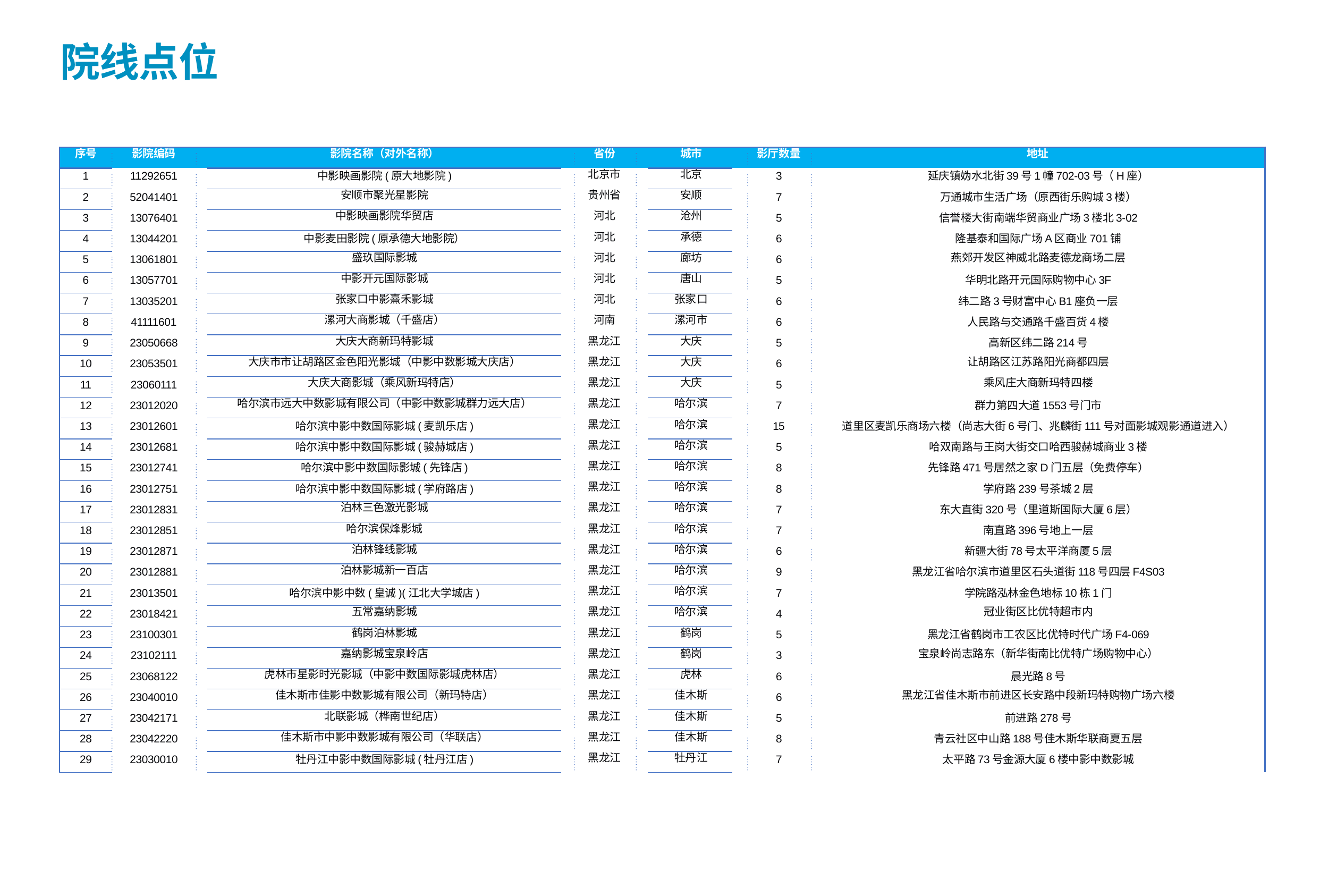

# 院线点位
| 序号 | 影院编码 | 影院名称（对外名称） | 省份 | 城市 | 影厅数量 | 地址 |
| --- | --- | --- | --- | --- | --- | --- |
| 1 | 11292651 | 中影映画影院(原大地影院) | 北京市 | 北京 | 3 | 延庆镇妫水北街39号1幢702-03号（H座） |
| 2 | 52041401 | 安顺市聚光星影院 | 贵州省 | 安顺 | 7 | 万通城市生活广场（原西街乐购城3楼） |
| 3 | 13076401 | 中影映画影院华贸店 | 河北 | 沧州 | 5 | 信誉楼大街南端华贸商业广场3楼北3-02 |
| 4 | 13044201 | 中影麦田影院(原承德大地影院） | 河北 | 承德 | 6 | 隆基泰和国际广场A区商业701铺 |
| 5 | 13061801 | 盛玖国际影城 | 河北 | 廊坊 | 6 | 燕郊开发区神威北路麦德龙商场二层 |
| 6 | 13057701 | 中影开元国际影城 | 河北 | 唐山 | 5 | 华明北路开元国际购物中心3F |
| 7 | 13035201 | 张家口中影熹禾影城 | 河北 | 张家口 | 6 | 纬二路3号财富中心B1座负一层 |
| 8 | 41111601 | 漯河大商影城（千盛店） | 河南 | 漯河市 | 6 | 人民路与交通路千盛百货4楼 |
| 9 | 23050668 | 大庆大商新玛特影城 | 黑龙江 | 大庆 | 5 | 高新区纬二路214号 |
| 10 | 23053501 | 大庆市市让胡路区金色阳光影城（中影中数影城大庆店） | 黑龙江 | 大庆 | 6 | 让胡路区江苏路阳光商都四层 |
| 11 | 23060111 | 大庆大商影城（乘风新玛特店） | 黑龙江 | 大庆 | 5 | 乘风庄大商新玛特四楼 |
| 12 | 23012020 | 哈尔滨市远大中数影城有限公司（中影中数影城群力远大店） | 黑龙江 | 哈尔滨 | 7 | 群力第四大道1553号门市 |
| 13 | 23012601 | 哈尔滨中影中数国际影城(麦凯乐店) | 黑龙江 | 哈尔滨 | 15 | 道里区麦凯乐商场六楼（尚志大街6号门、兆麟街111号对面影城观影通道进入） |
| 14 | 23012681 | 哈尔滨中影中数国际影城(骏赫城店) | 黑龙江 | 哈尔滨 | 5 | 哈双南路与王岗大街交口哈西骏赫城商业3楼 |
| 15 | 23012741 | 哈尔滨中影中数国际影城(先锋店) | 黑龙江 | 哈尔滨 | 8 | 先锋路471号居然之家D门五层（免费停车） |
| 16 | 23012751 | 哈尔滨中影中数国际影城(学府路店) | 黑龙江 | 哈尔滨 | 8 | 学府路239号茶城2层 |
| 17 | 23012831 | 泊林三色激光影城 | 黑龙江 | 哈尔滨 | 7 | 东大直街320号（里道斯国际大厦6层） |
| 18 | 23012851 | 哈尔滨保烽影城 | 黑龙江 | 哈尔滨 | 7 | 南直路396号地上一层 |
| 19 | 23012871 | 泊林锋线影城 | 黑龙江 | 哈尔滨 | 6 | 新疆大街78号太平洋商厦5层 |
| 20 | 23012881 | 泊林影城新一百店 | 黑龙江 | 哈尔滨 | 9 | 黑龙江省哈尔滨市道里区石头道街118号四层F4S03 |
| 21 | 23013501 | 哈尔滨中影中数(皇诚)(江北大学城店) | 黑龙江 | 哈尔滨 | 7 | 学院路泓林金色地标10栋1门 |
| 22 | 23018421 | 五常嘉纳影城 | 黑龙江 | 哈尔滨 | 4 | 冠业街区比优特超市内 |
| 23 | 23100301 | 鹤岗泊林影城 | 黑龙江 | 鹤岗 | 5 | 黑龙江省鹤岗市工农区比优特时代广场F4-069 |
| 24 | 23102111 | 嘉纳影城宝泉岭店 | 黑龙江 | 鹤岗 | 3 | 宝泉岭尚志路东（新华街南比优特广场购物中心） |
| 25 | 23068122 | 虎林市星影时光影城（中影中数国际影城虎林店） | 黑龙江 | 虎林 | 6 | 晨光路8号 |
| 26 | 23040010 | 佳木斯市佳影中数影城有限公司（新玛特店） | 黑龙江 | 佳木斯 | 6 | 黑龙江省佳木斯市前进区长安路中段新玛特购物广场六楼 |
| 27 | 23042171 | 北联影城（桦南世纪店） | 黑龙江 | 佳木斯 | 5 | 前进路278号 |
| 28 | 23042220 | 佳木斯市中影中数影城有限公司（华联店） | 黑龙江 | 佳木斯 | 8 | 青云社区中山路188号佳木斯华联商夏五层 |
| 29 | 23030010 | 牡丹江中影中数国际影城(牡丹江店) | 黑龙江 | 牡丹江 | 7 | 太平路73号金源大厦6楼中影中数影城 |